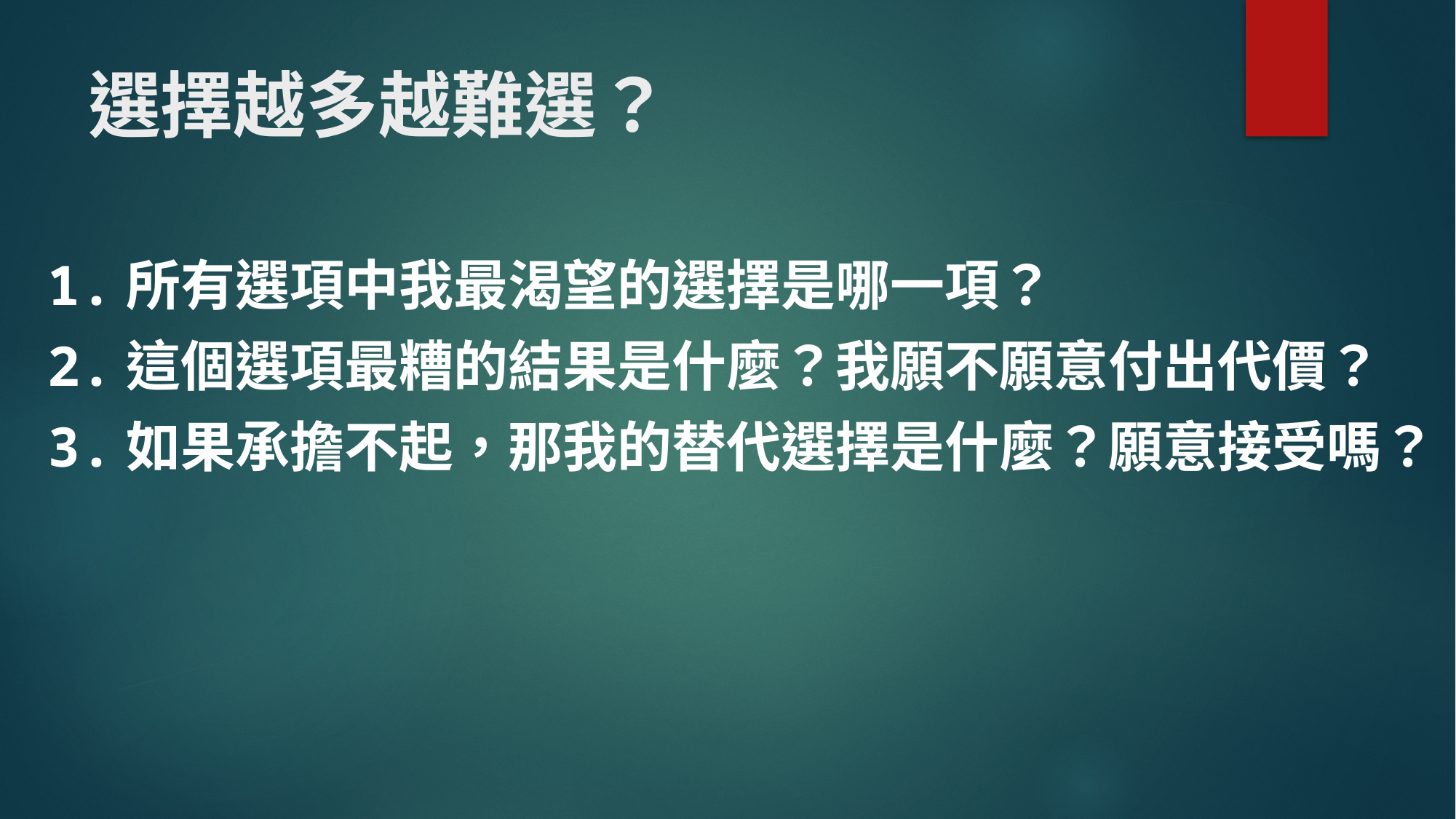

# 選擇越多越難選？
1.所有選項中我最渴望的選擇是哪一項？
2.這個選項最糟的結果是什麼？我願不願意付出代價？
3.如果承擔不起，那我的替代選擇是什麼？願意接受嗎？